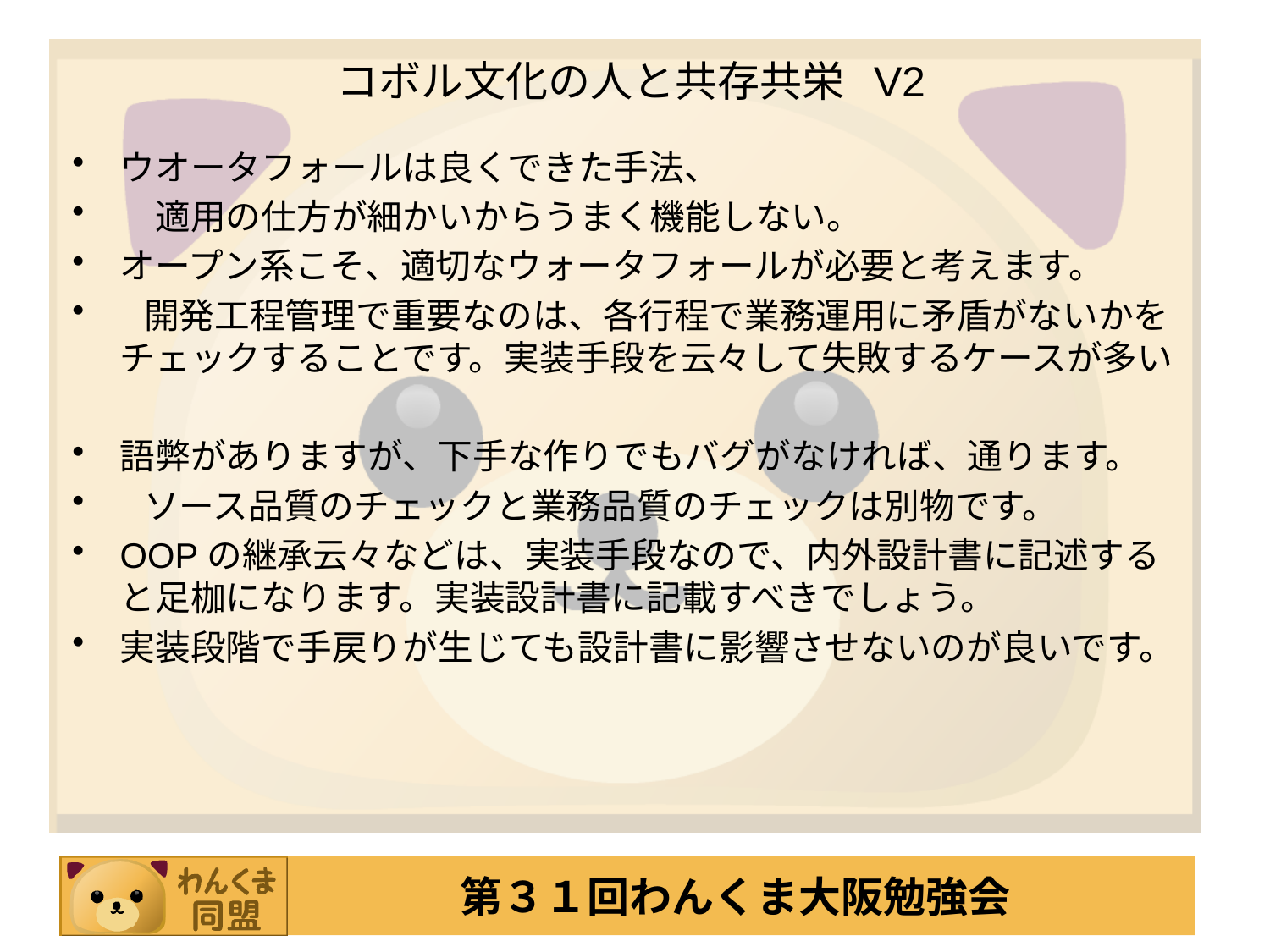

# コボル文化の人と共存共栄  V2
ウオータフォールは良くできた手法、
　適用の仕方が細かいからうまく機能しない。
オープン系こそ、適切なウォータフォールが必要と考えます。
  開発工程管理で重要なのは、各行程で業務運用に矛盾がないかをチェックすることです。実装手段を云々して失敗するケースが多い

語弊がありますが、下手な作りでもバグがなければ、通ります。
  ソース品質のチェックと業務品質のチェックは別物です。
OOPの継承云々などは、実装手段なので、内外設計書に記述すると足枷になります。実装設計書に記載すべきでしょう。
実装段階で手戻りが生じても設計書に影響させないのが良いです。